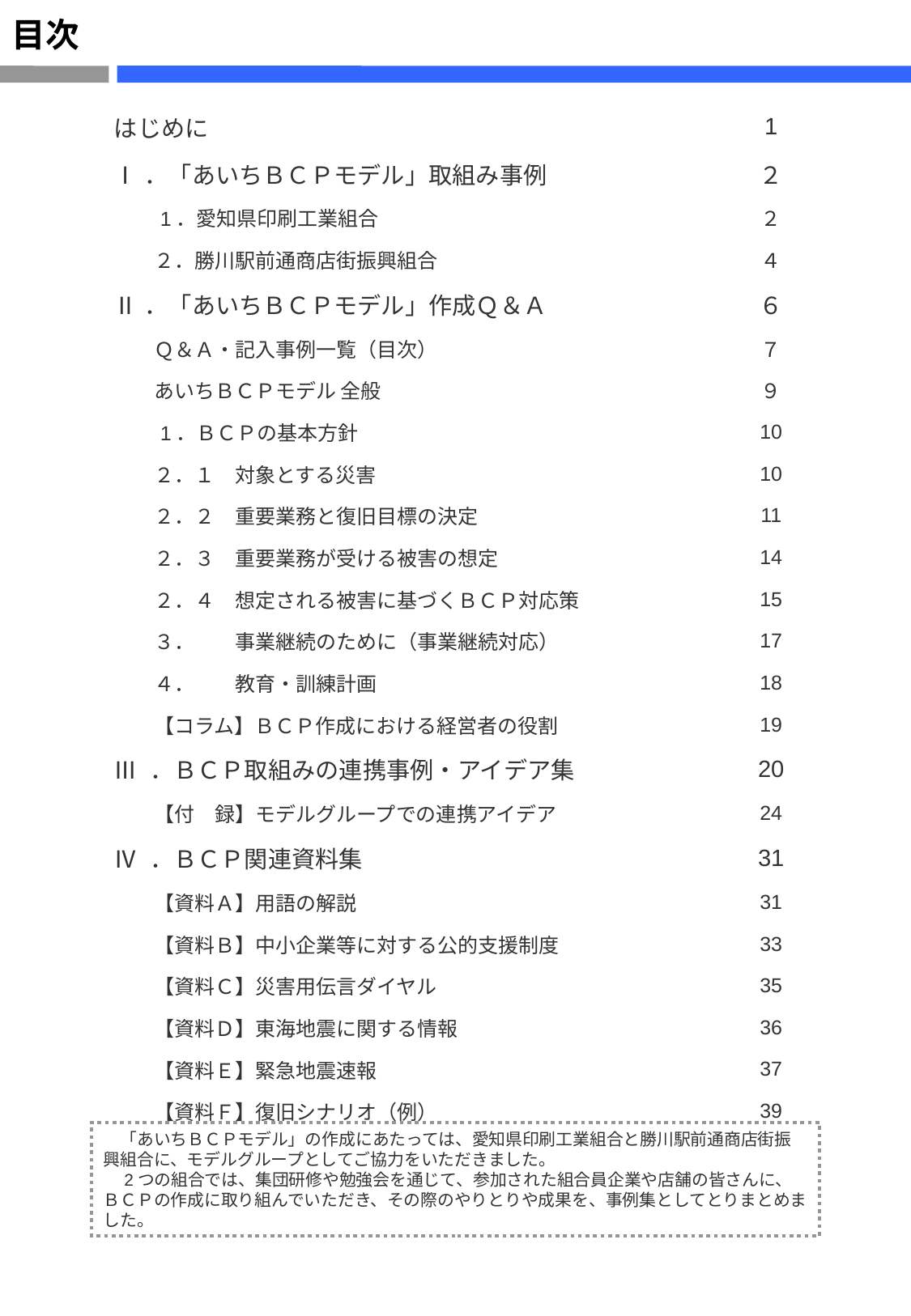

目次
| はじめに | 1 |
| --- | --- |
| Ⅰ．「あいちＢＣＰモデル」取組み事例 | ２ |
| 1．愛知県印刷工業組合 | ２ |
| ２．勝川駅前通商店街振興組合 | ４ |
| Ⅱ．「あいちＢＣＰモデル」作成Ｑ＆Ａ | ６ |
| Ｑ＆Ａ・記入事例一覧（目次） | ７ |
| あいちＢＣＰモデル 全般 | ９ |
| 1．ＢＣＰの基本方針 | 10 |
| ２．１　対象とする災害 | 10 |
| ２．２　重要業務と復旧目標の決定 | 11 |
| ２．３　重要業務が受ける被害の想定 | 14 |
| ２．４　想定される被害に基づくＢＣＰ対応策 | 15 |
| ３．　　事業継続のために（事業継続対応） | 17 |
| ４．　　教育・訓練計画 | 18 |
| 【コラム】ＢＣＰ作成における経営者の役割 | 19 |
| Ⅲ ．ＢＣＰ取組みの連携事例・アイデア集 | 20 |
| 【付　録】モデルグループでの連携アイデア | 24 |
| Ⅳ ．ＢＣＰ関連資料集 | 31 |
| 【資料Ａ】用語の解説 | 31 |
| 【資料Ｂ】中小企業等に対する公的支援制度 | 33 |
| 【資料Ｃ】災害用伝言ダイヤル | 35 |
| 【資料Ｄ】東海地震に関する情報 | 36 |
| 【資料Ｅ】緊急地震速報 | 37 |
| 【資料Ｆ】復旧シナリオ（例） | 39 |
　「あいちＢＣＰモデル」の作成にあたっては、愛知県印刷工業組合と勝川駅前通商店街振興組合に、モデルグループとしてご協力をいただきました。
　2つの組合では、集団研修や勉強会を通じて、参加された組合員企業や店舗の皆さんに、ＢＣＰの作成に取り組んでいただき、その際のやりとりや成果を、事例集としてとりまとめました。